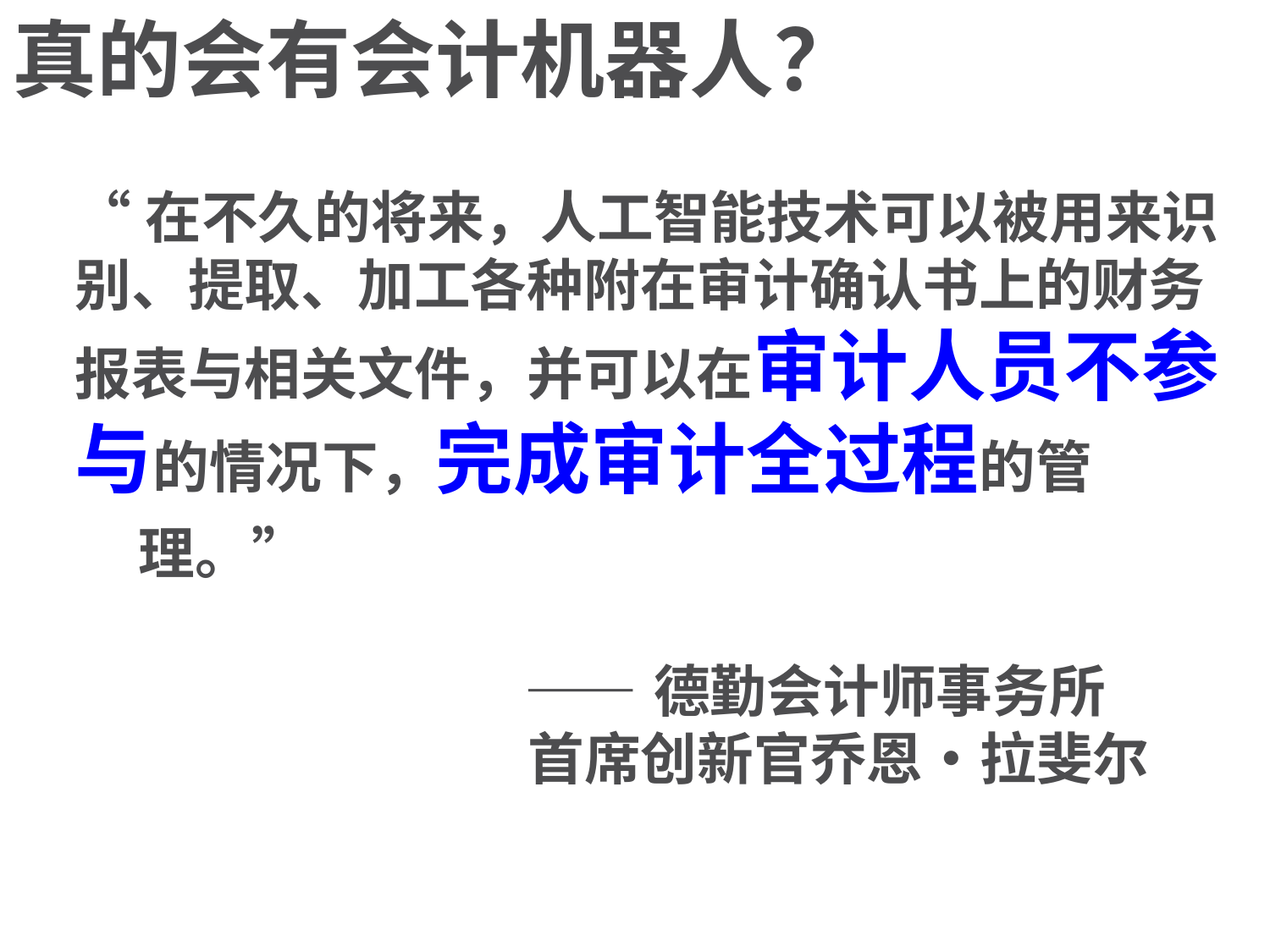

# 真的会有会计机器人？
“在不久的将来，人工智能技术可以被用来识
别、提取、加工各种附在审计确认书上的财务
报表与相关文件，并可以在审计人员不参
与的情况下，完成审计全过程的管理。”

                                   ——德勤会计师事务所
                                  首席创新官乔恩•拉斐尔